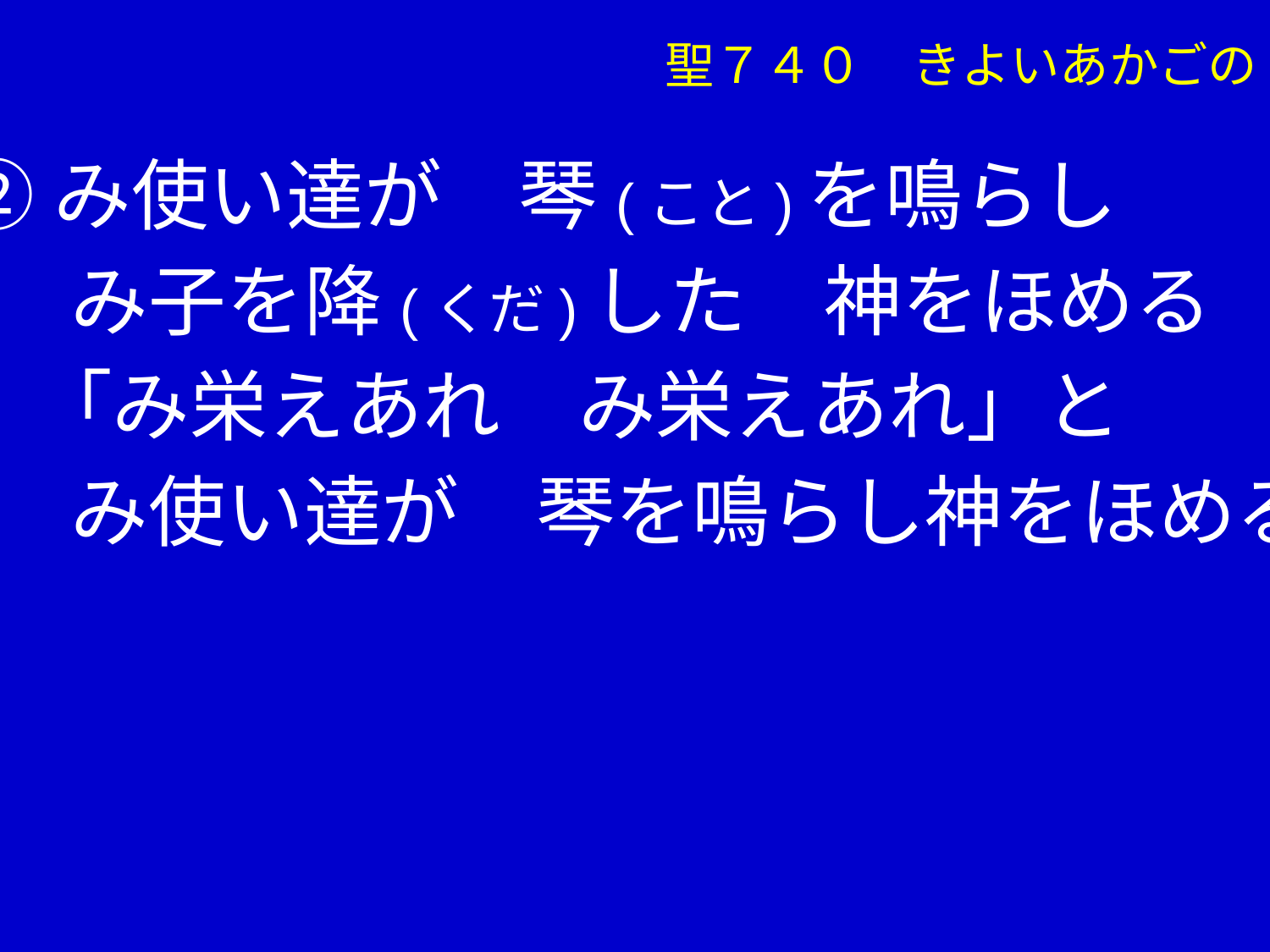

聖７４０　きよいあかごの
②み使い達が　琴(こと)を鳴らし
 　み子を降(くだ)した　神をほめる
　「み栄えあれ　み栄えあれ」と
 　み使い達が　琴を鳴らし神をほめる